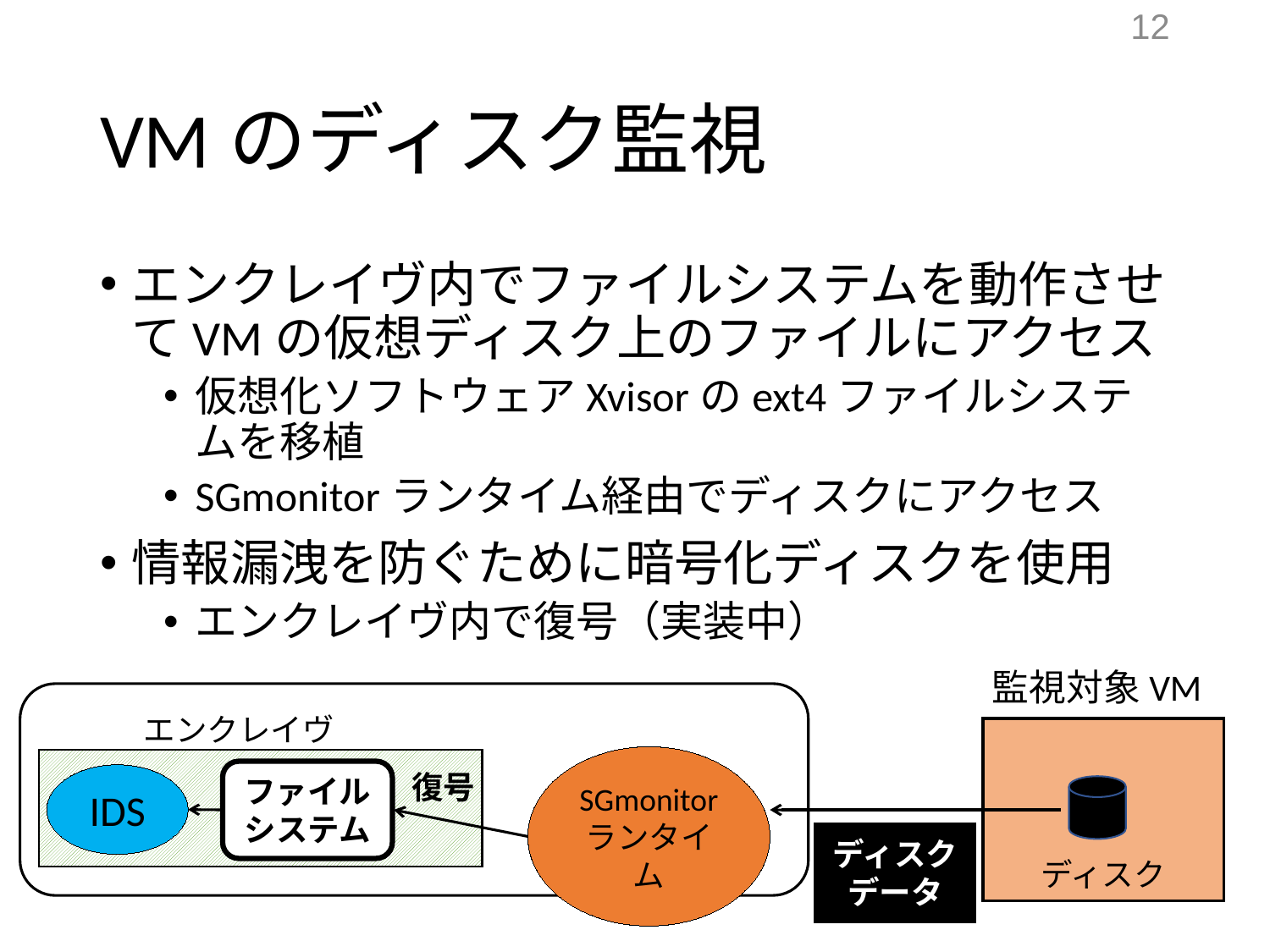

12
# VMのディスク監視
エンクレイヴ内でファイルシステムを動作させてVMの仮想ディスク上のファイルにアクセス
仮想化ソフトウェアXvisorのext4ファイルシステムを移植
SGmonitorランタイム経由でディスクにアクセス
情報漏洩を防ぐために暗号化ディスクを使用
エンクレイヴ内で復号（実装中）
監視対象VM

エンクレイヴ

SGmonitor
ランタイム

復号
ファイル
システム
IDS

ディスク
データ
ディスク